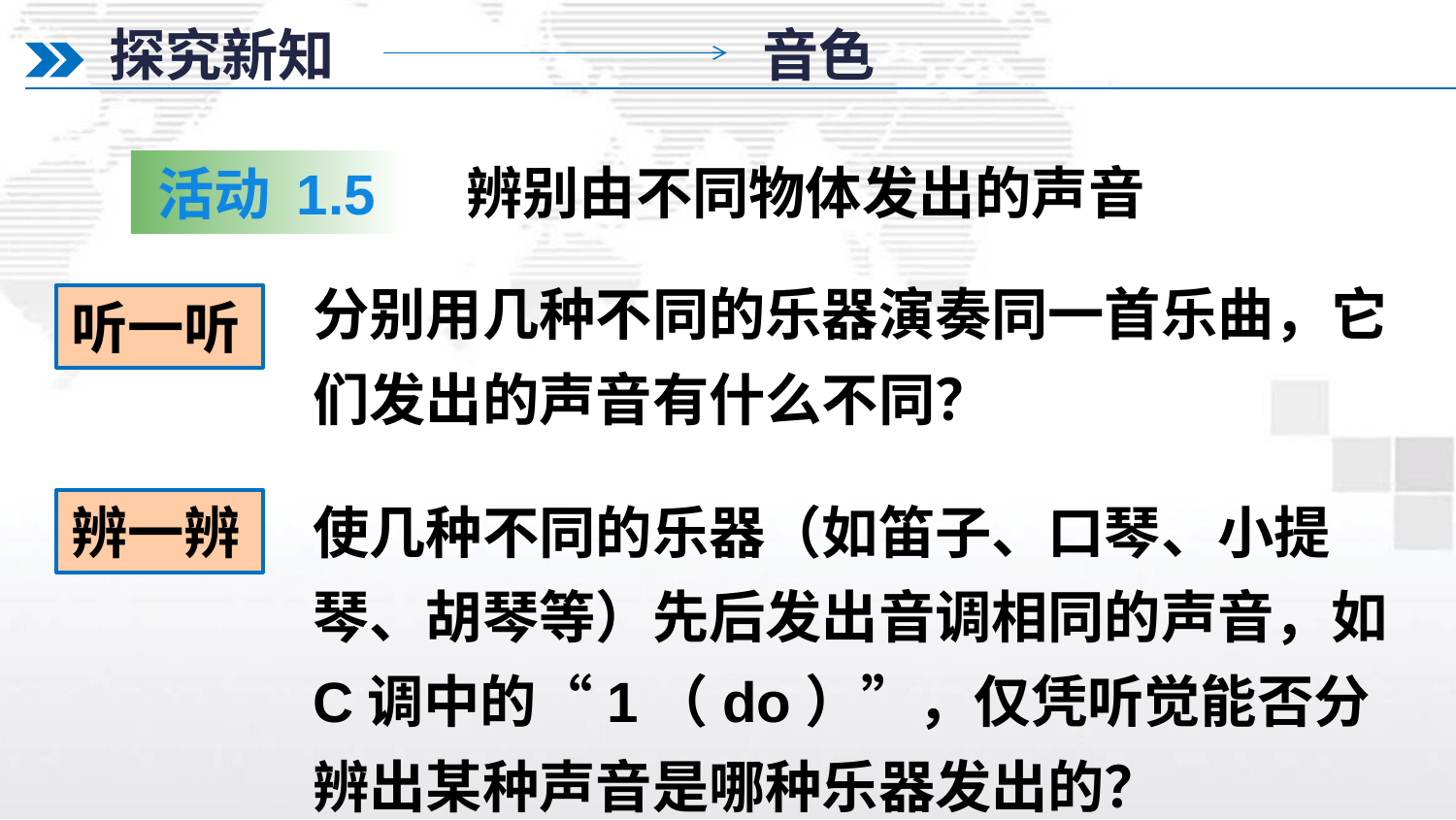

# 探究新知
音色
辨别由不同物体发出的声音
活动 1.5
分别用几种不同的乐器演奏同一首乐曲，它们发出的声音有什么不同？
听一听
使几种不同的乐器（如笛子、口琴、小提琴、胡琴等）先后发出音调相同的声音，如C调中的“1（do）”，仅凭听觉能否分辨出某种声音是哪种乐器发出的？
辨一辨